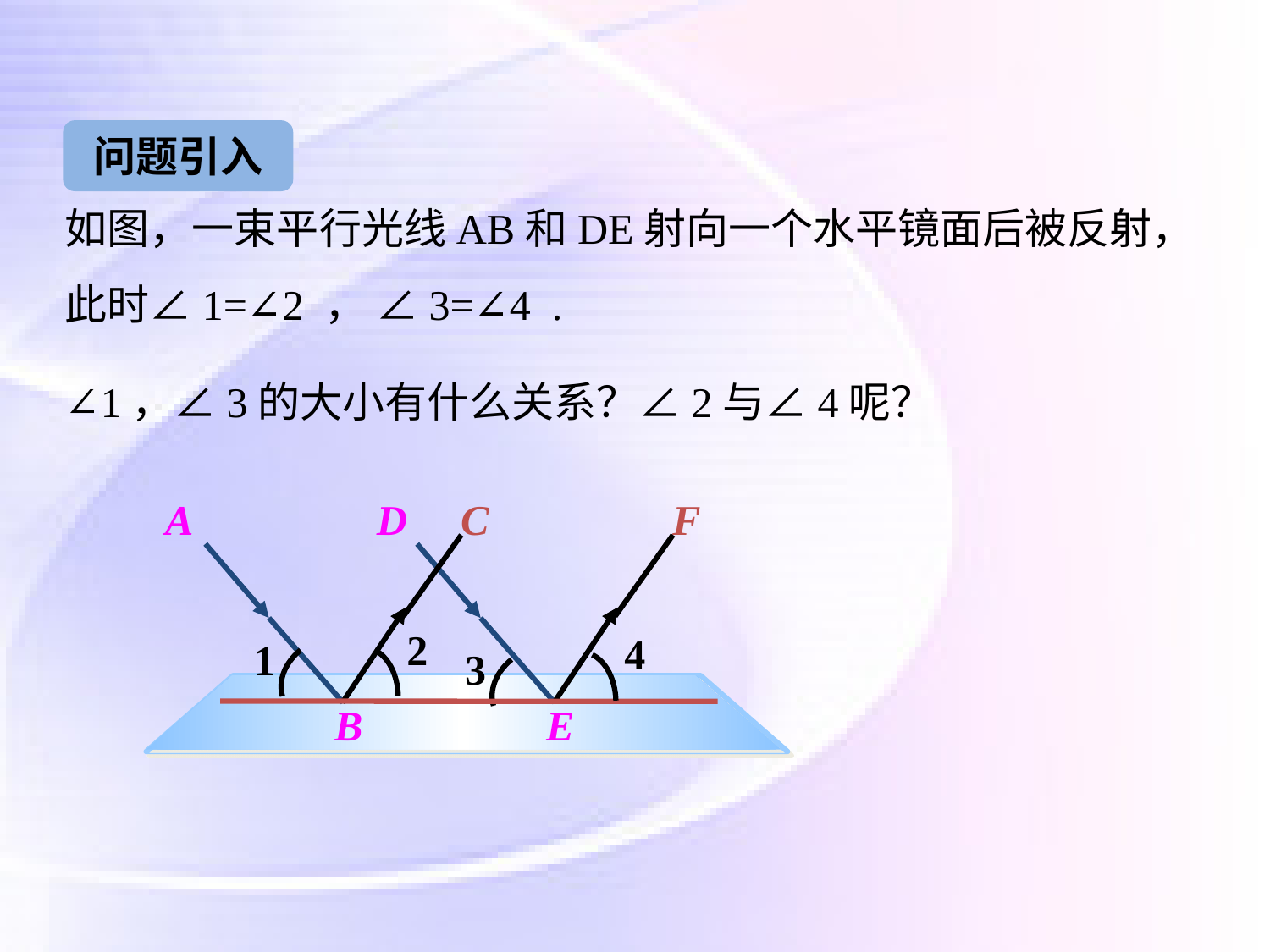

问题引入
如图，一束平行光线AB和DE射向一个水平镜面后被反射，此时∠1=∠2 ， ∠3=∠4  .
∠1，∠3的大小有什么关系？∠2与∠4呢？
A

B
D

E
C

F

2

4

1

3